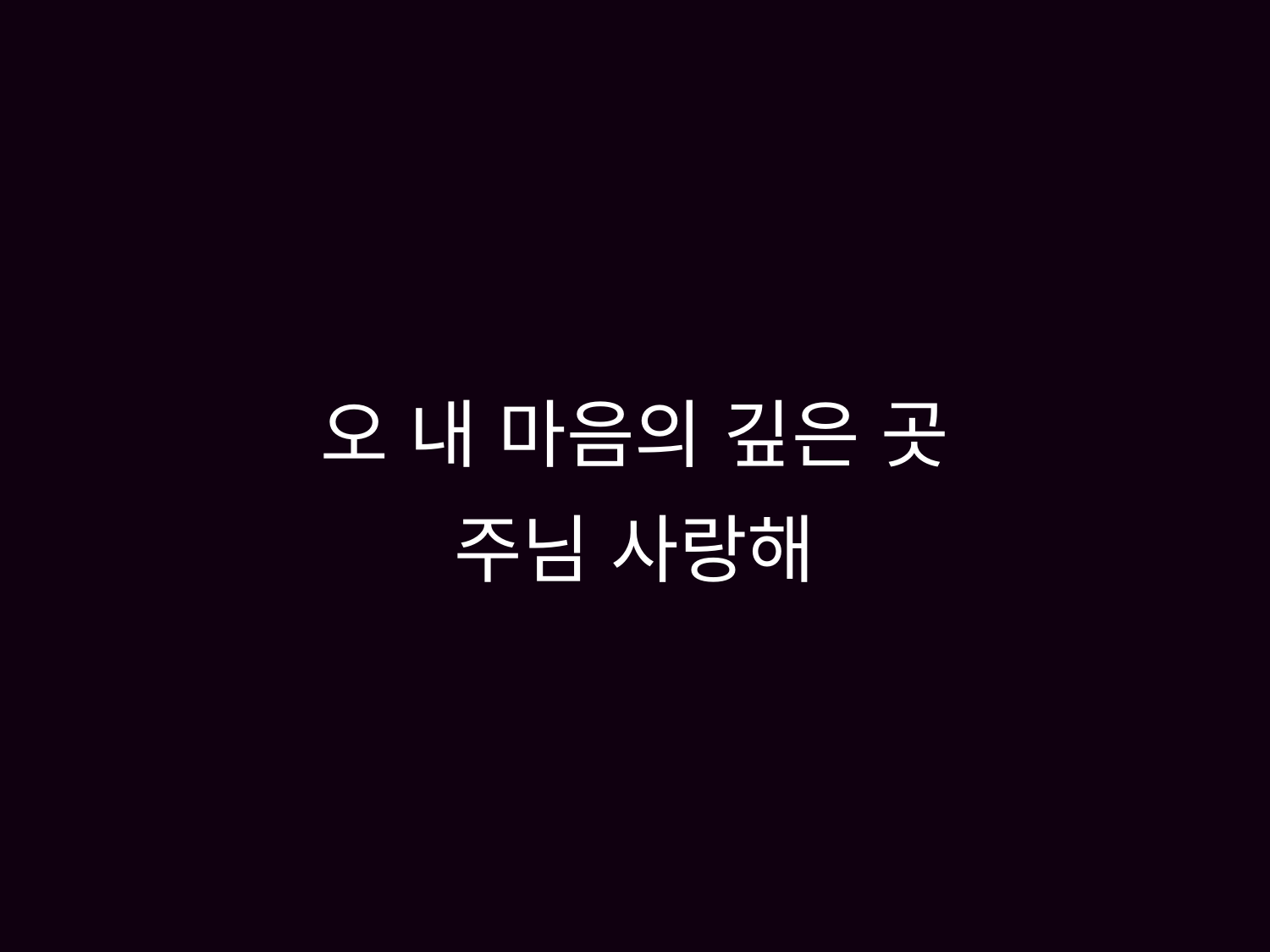

# 오 내 마음의 깊은 곳 주님 사랑해